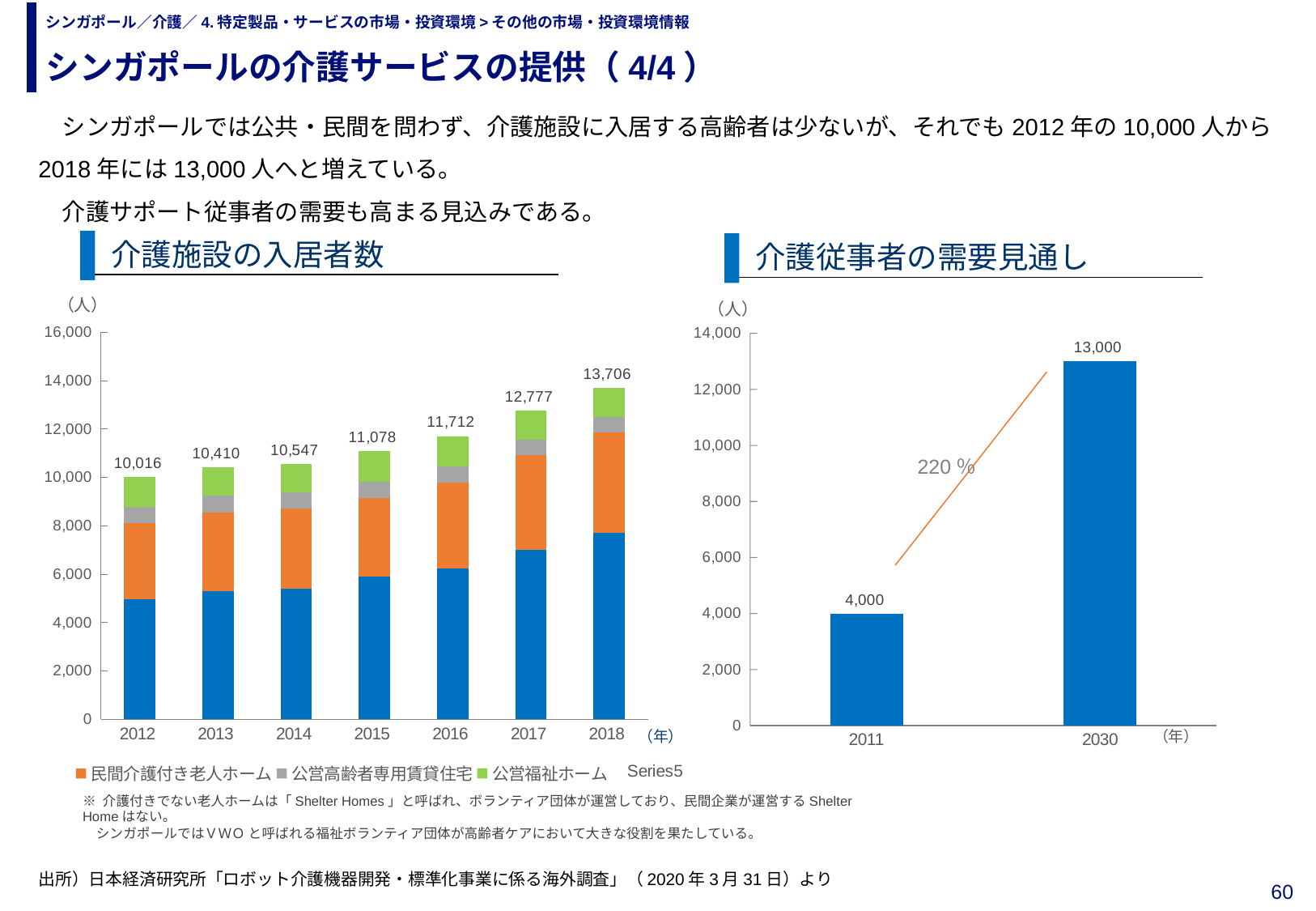

シンガポールの介護サービスの提供（4/4）
# シンガポール／介護／4.特定製品・サービスの市場・投資環境>その他の市場・投資環境情報
　シンガポールでは公共・民間を問わず、介護施設に入居する高齢者は少ないが、それでも2012年の10,000人から2018年には13,000人へと増えている。
　介護サポート従事者の需要も高まる見込みである。
介護施設の入居者数

介護従事者の需要見通し

（人）
（人）

### Chart

| Category | ボランティア団体運営の介護付き老人ホーム | 民間介護付き老人ホーム | 公営高齢者専用賃貸住宅 | 公営福祉ホーム |  |
|---|---|---|---|---|---|
| 2012 | 4978.0 | 3128.0 | 689.0 | 1221.0 | 10016.0 |
| 2013 | 5295.0 | 3270.0 | 698.0 | 1147.0 | 10410.0 |
| 2014 | 5418.0 | 3298.0 | 685.0 | 1146.0 | 10547.0 |
| 2015 | 5903.0 | 3251.0 | 673.0 | 1251.0 | 11078.0 |
| 2016 | 6253.0 | 3530.0 | 666.0 | 1263.0 | 11712.0 |
| 2017 | 6997.0 | 3924.0 | 633.0 | 1223.0 | 12777.0 |
| 2018 | 7703.0 | 4174.0 | 632.0 | 1197.0 | 13706.0 |

### Chart

| Category | 介護従事者 |
|---|---|
| 2011 | 4000.0 |
| 2030 | 13000.0 |
220％
（年）
（年）
※ 介護付きでない老人ホームは「Shelter Homes」と呼ばれ、ボランティア団体が運営しており、民間企業が運営するShelter Homeはない。
　シンガポールではＶＷＯ と呼ばれる福祉ボランティア団体が高齢者ケアにおいて大きな役割を果たしている。
出所）日本経済研究所「ロボット介護機器開発・標準化事業に係る海外調査」（2020年3月31日）より